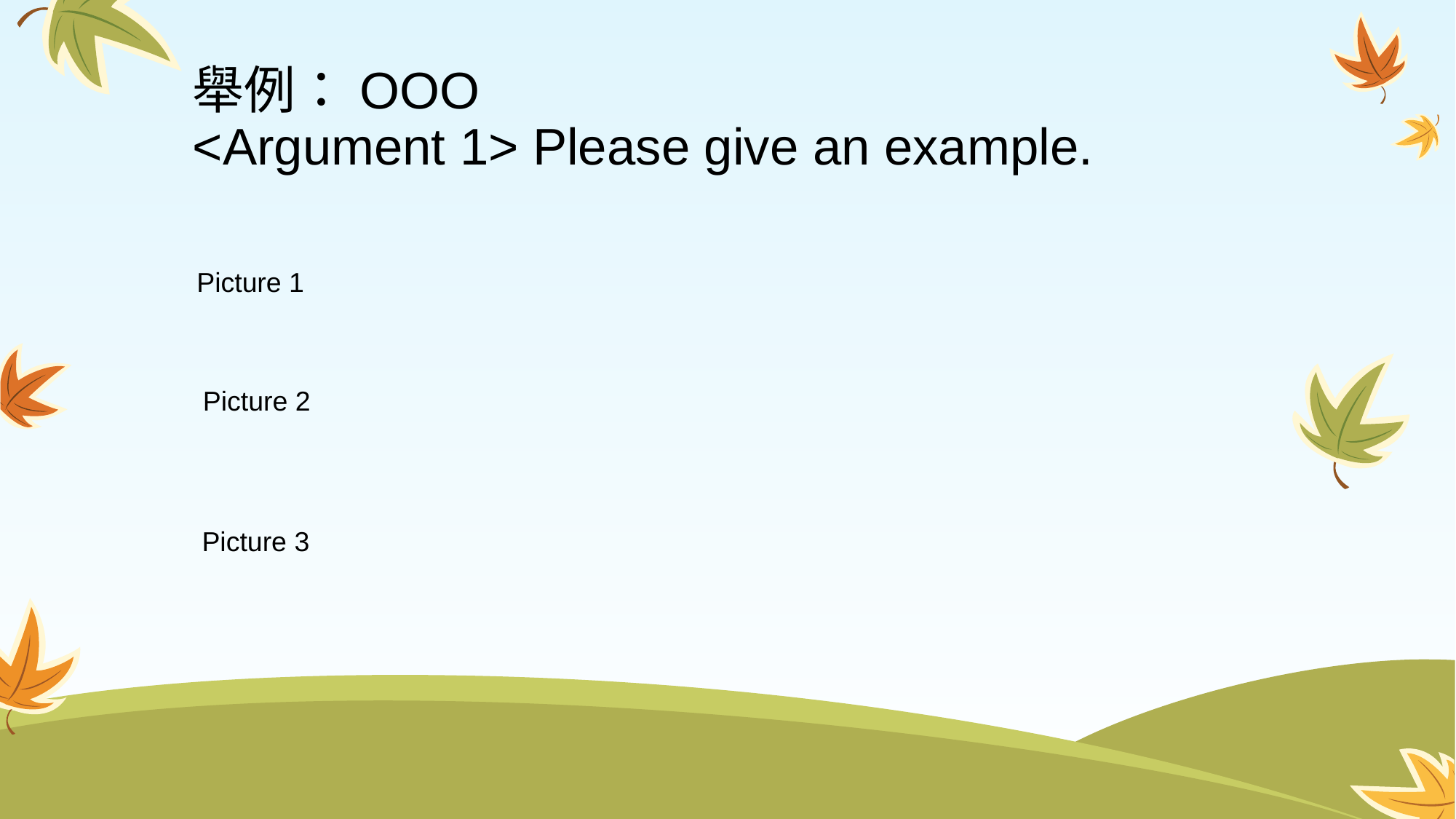

舉例：OOO
<Argument 1> Please give an example.
Picture 1
Picture 2
Picture 3